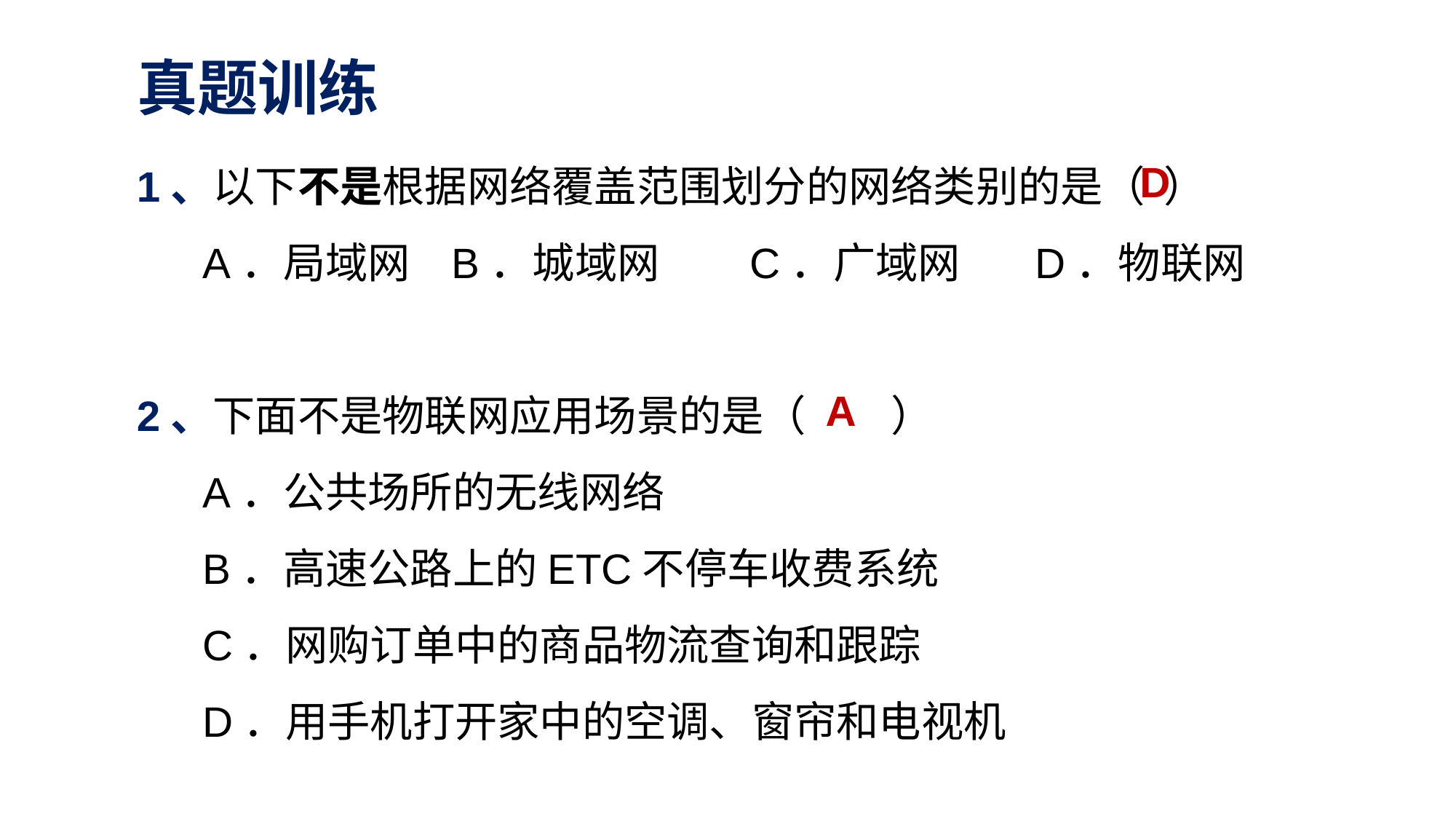

真题训练
1、以下不是根据网络覆盖范围划分的网络类别的是（  ）
A．局域网	  B．城域网	C．广域网	      D．物联网

2、下面不是物联网应用场景的是（　　）
A．公共场所的无线网络
B．高速公路上的ETC不停车收费系统
C．网购订单中的商品物流查询和跟踪
D．用手机打开家中的空调、窗帘和电视机
D
A